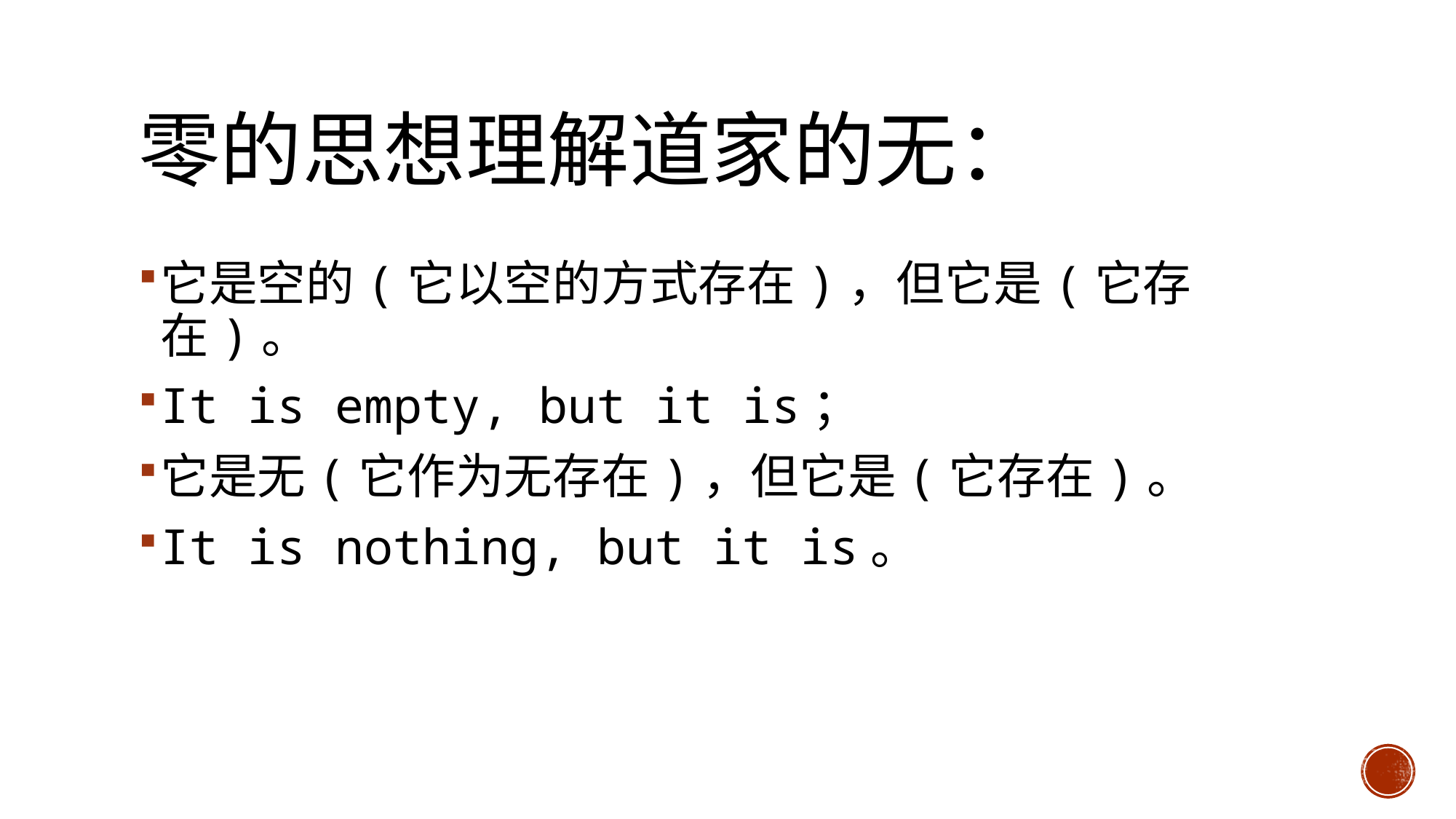

# 零的思想理解道家的无：
它是空的(它以空的方式存在)，但它是(它存在)。
It is empty, but it is；
它是无(它作为无存在)，但它是(它存在)。
It is nothing, but it is。